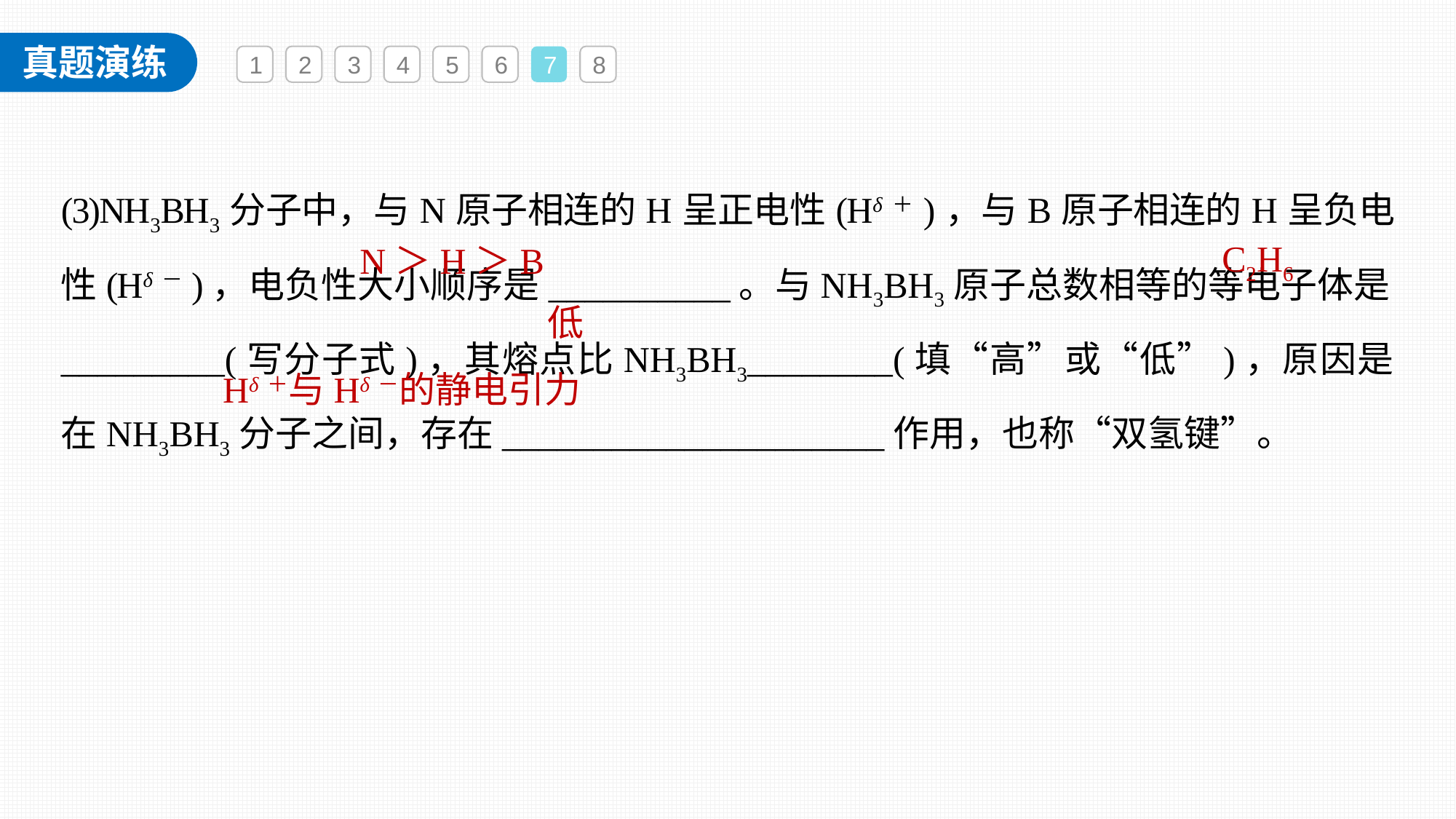

1
2
3
4
5
6
7
8
(3)NH3BH3分子中，与N原子相连的H呈正电性(Hδ＋)，与B原子相连的H呈负电性(Hδ－)，电负性大小顺序是__________。与NH3BH3原子总数相等的等电子体是_________(写分子式)，其熔点比NH3BH3________(填“高”或“低”)，原因是在NH3BH3分子之间，存在_____________________作用，也称“双氢键”。
C2H6
N＞H＞B
低
Hδ＋与Hδ－的静电引力